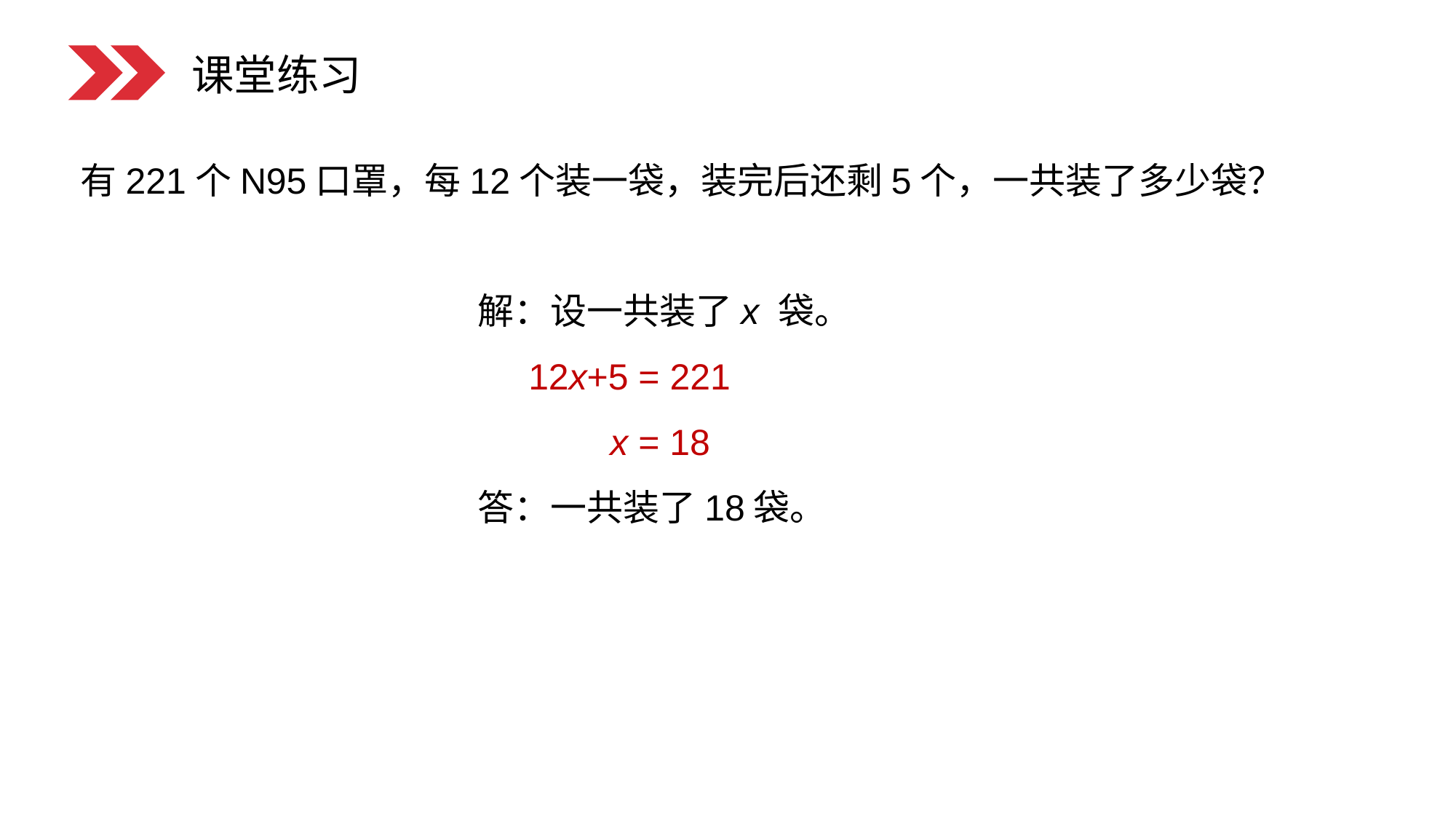

课堂练习
有221个N95口罩，每12个装一袋，装完后还剩5个，一共装了多少袋？
解：设一共装了x 袋。
     12x+5 = 221
             x = 18
答：一共装了18袋。